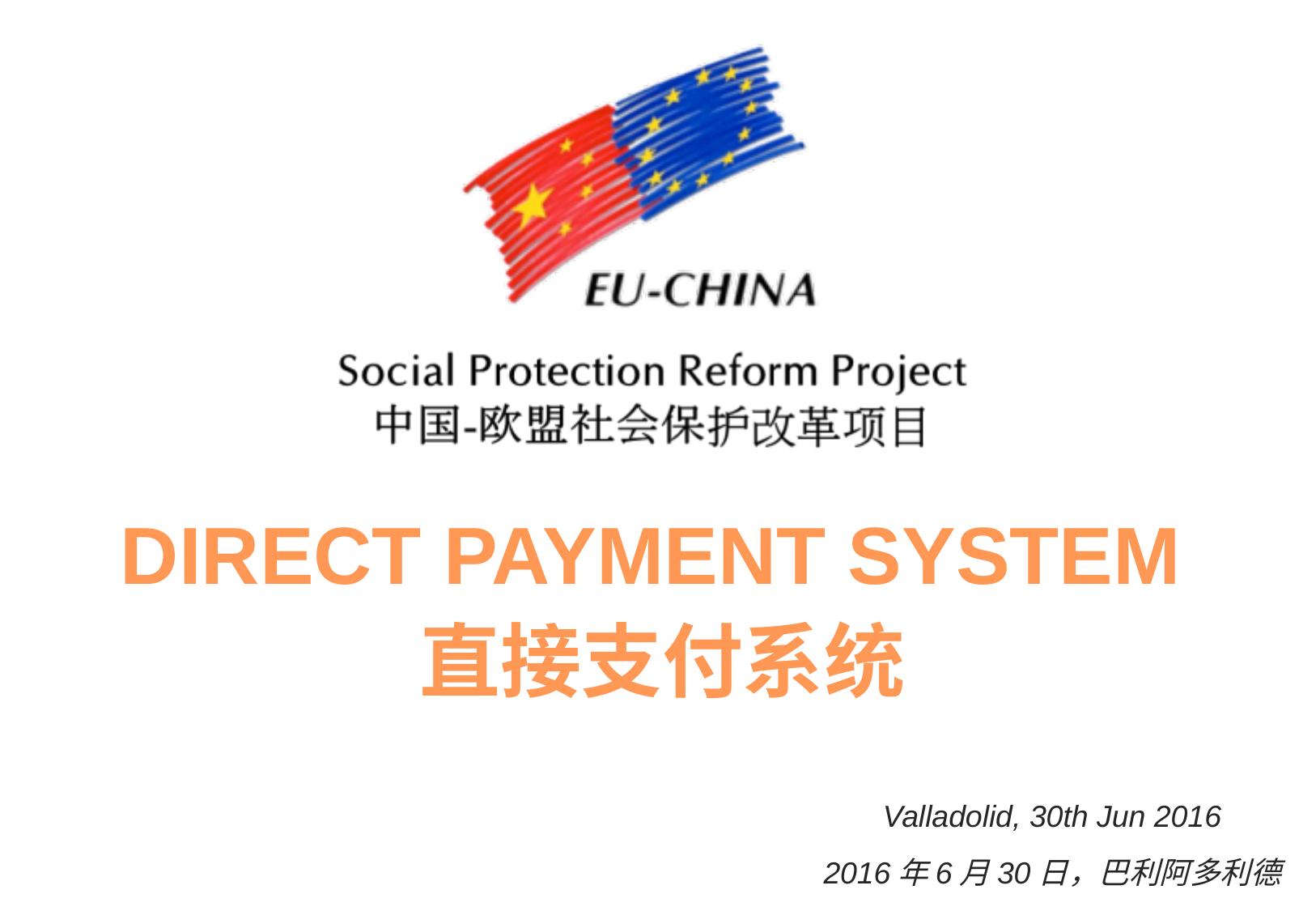

DIRECT PAYMENT SYSTEM

直接支付系统
Valladolid, 30th Jun 2016
2016年6月30日，巴利阿多利德